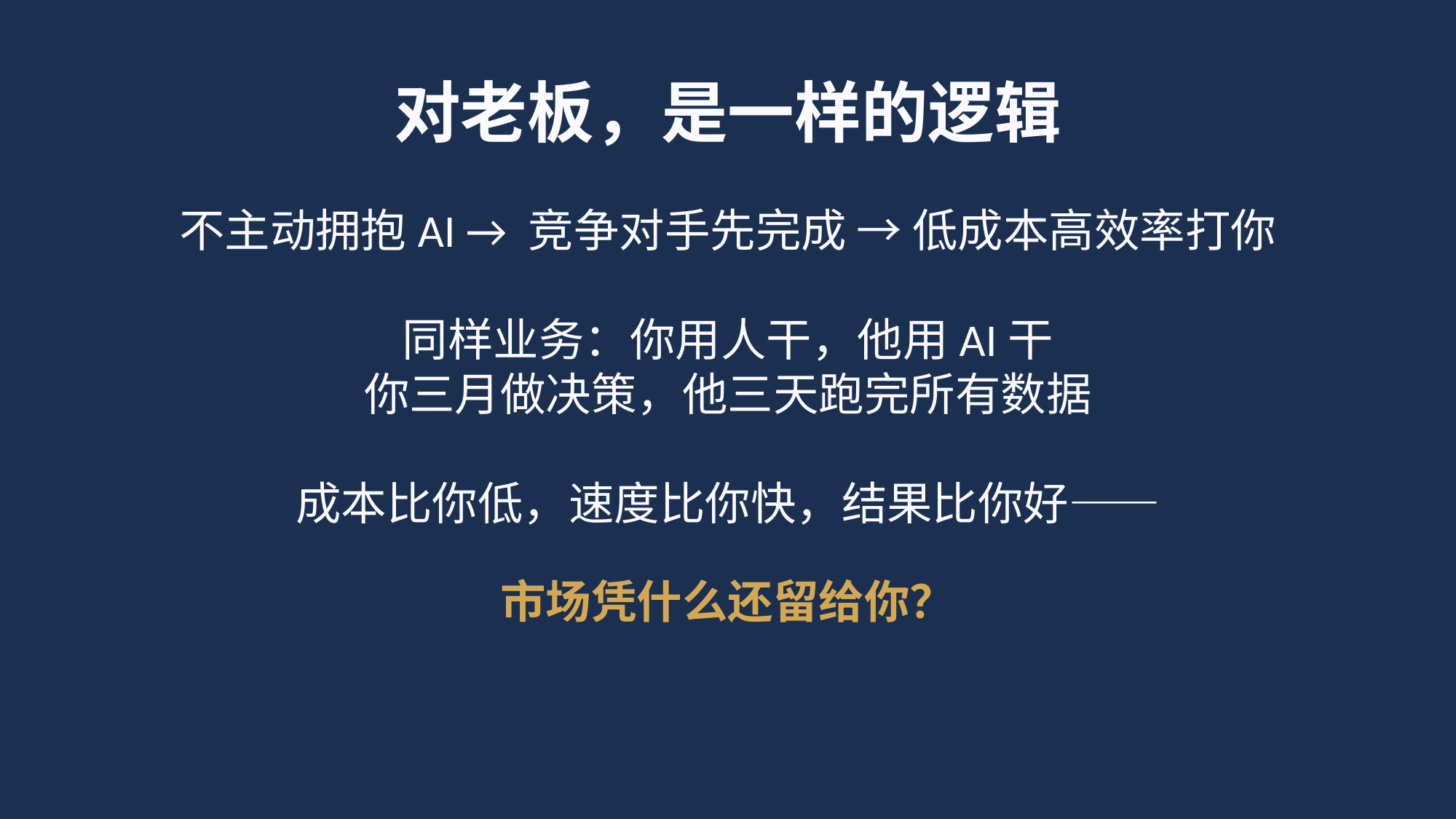

对老板，是一样的逻辑
不主动拥抱AI → 竞争对手先完成 → 低成本高效率打你
同样业务：你用人干，他用AI干
你三月做决策，他三天跑完所有数据
成本比你低，速度比你快，结果比你好——
市场凭什么还留给你？